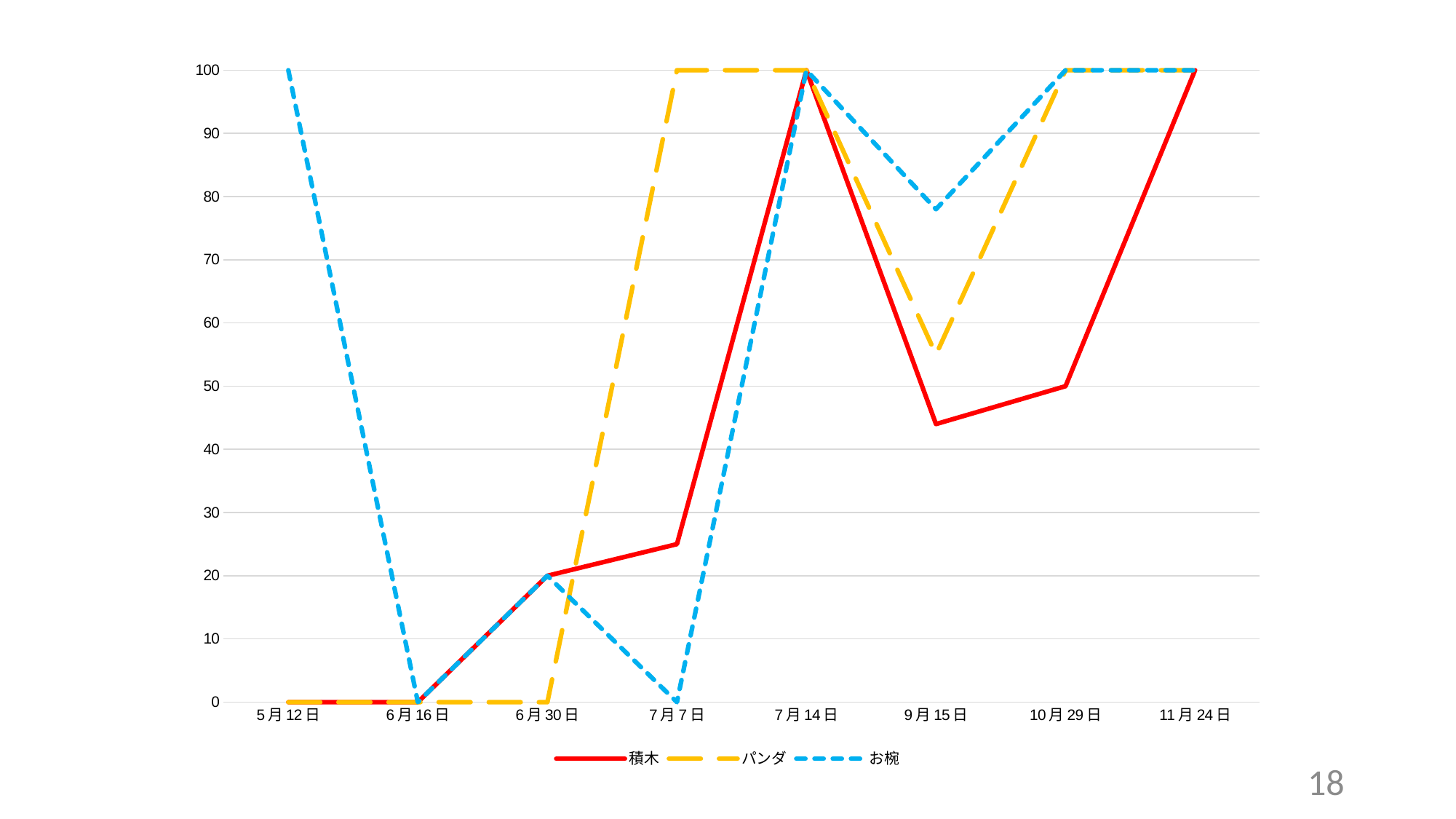

### Chart

| Category | 積木 | パンダ | お椀 |
|---|---|---|---|
| 44693 | 0.0 | 0.0 | 100.0 |
| 44728 | 0.0 | 0.0 | 0.0 |
| 44742 | 20.0 | 0.0 | 20.0 |
| 44749 | 25.0 | 100.0 | 0.0 |
| 44756 | 100.0 | 100.0 | 100.0 |
| 44819 | 44.0 | 55.0 | 78.0 |
| 44863 | 50.0 | 100.0 | 100.0 |
| 44889 | 100.0 | 100.0 | 100.0 |
18